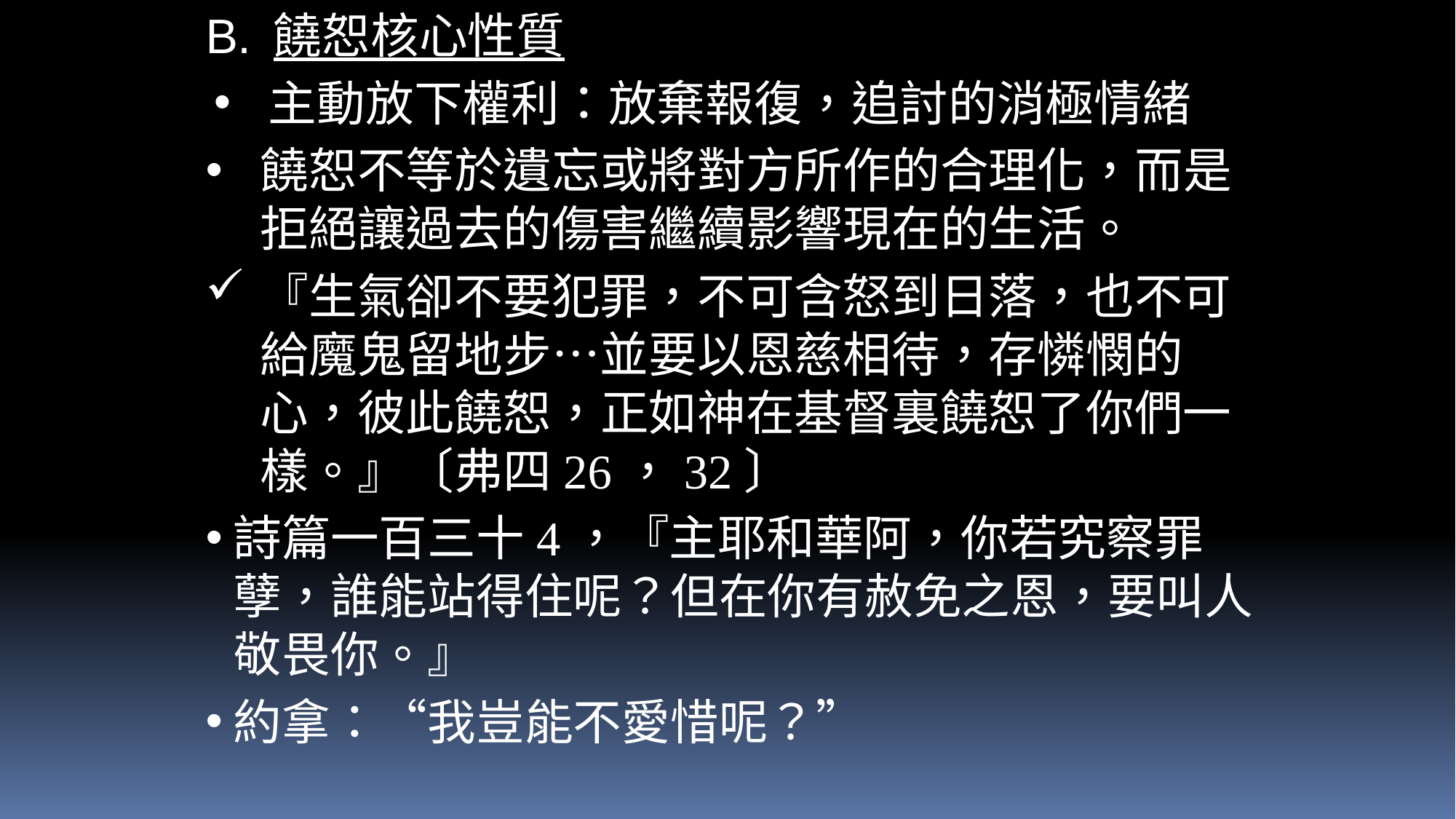

饒恕核心性質
主動放下權利：放棄報復，追討的消極情緒
饒恕不等於遺忘或將對方所作的合理化，而是拒絕讓過去的傷害繼續影響現在的生活。
『生氣卻不要犯罪，不可含怒到日落，也不可給魔鬼留地步…並要以恩慈相待，存憐憫的心，彼此饒恕，正如神在基督裏饒恕了你們一樣。』〔弗四26，32〕
詩篇一百三十4，『主耶和華阿，你若究察罪孽，誰能站得住呢？但在你有赦免之恩，要叫人敬畏你。』
約拿：“我豈能不愛惜呢？”